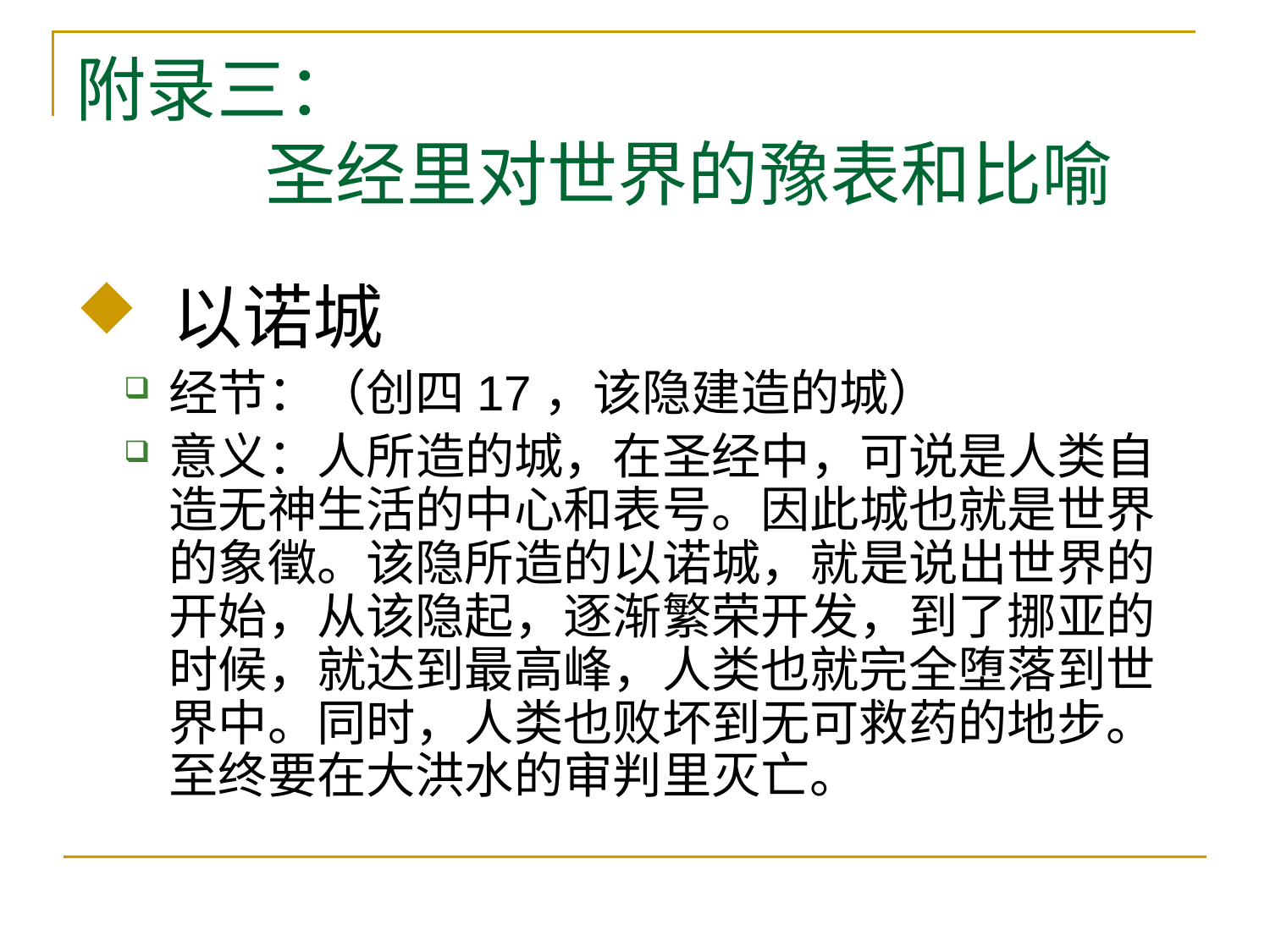

# 附录三： 圣经里对世界的豫表和比喻
 以诺城
经节：（创四17，该隐建造的城）
意义：人所造的城，在圣经中，可说是人类自造无神生活的中心和表号。因此城也就是世界的象徵。该隐所造的以诺城，就是说出世界的开始，从该隐起，逐渐繁荣开发，到了挪亚的时候，就达到最高峰，人类也就完全堕落到世界中。同时，人类也败坏到无可救药的地步。至终要在大洪水的审判里灭亡。